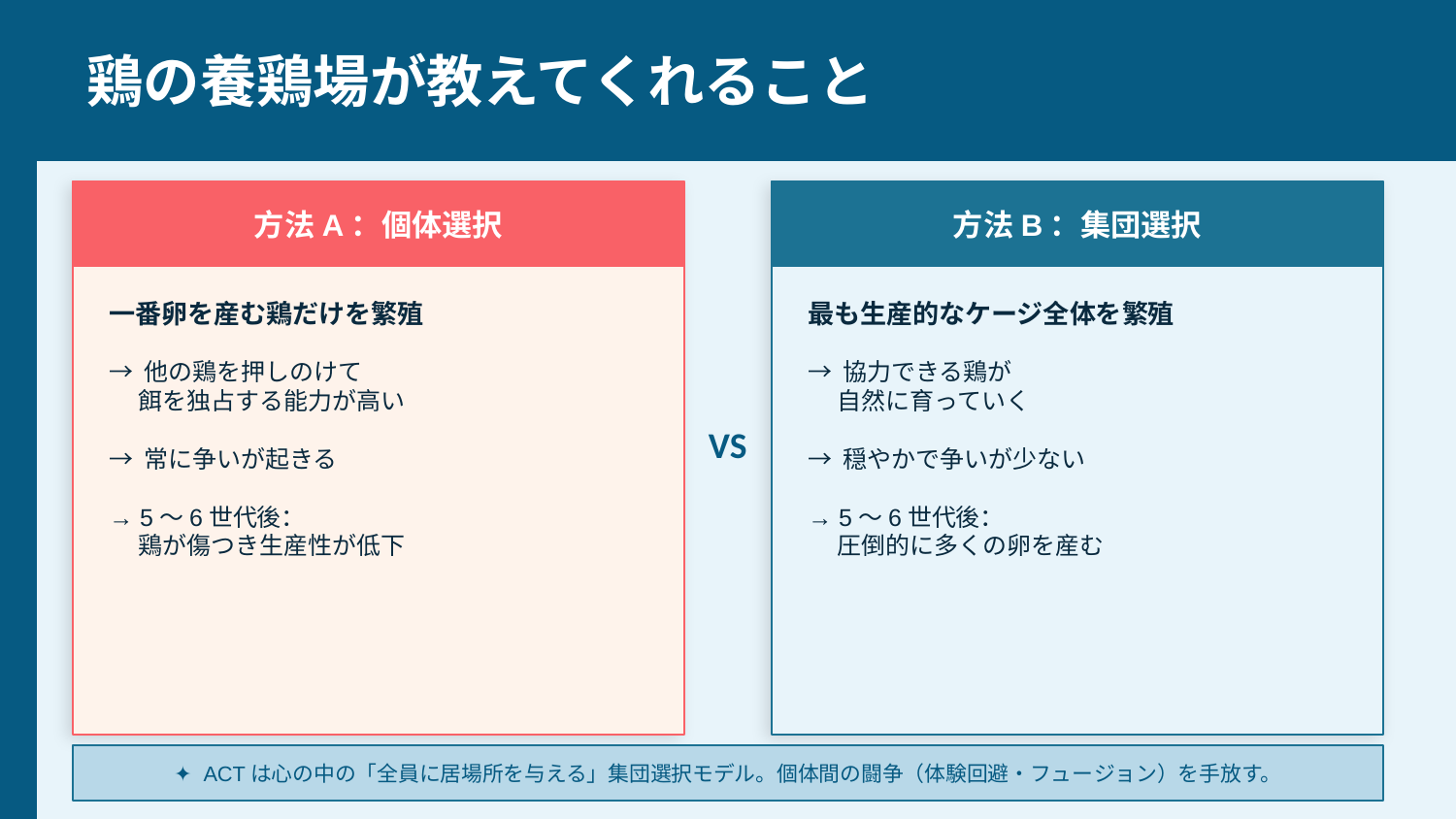

鶏の養鶏場が教えてくれること

方法A：個体選択

方法B：集団選択
一番卵を産む鶏だけを繁殖
最も生産的なケージ全体を繁殖
→ 他の鶏を押しのけて
　 餌を独占する能力が高い

→ 常に争いが起きる

→ 5〜6世代後：
　 鶏が傷つき生産性が低下
→ 協力できる鶏が
　 自然に育っていく

→ 穏やかで争いが少ない

→ 5〜6世代後：
　 圧倒的に多くの卵を産む
VS

✦  ACTは心の中の「全員に居場所を与える」集団選択モデル。個体間の闘争（体験回避・フュージョン）を手放す。